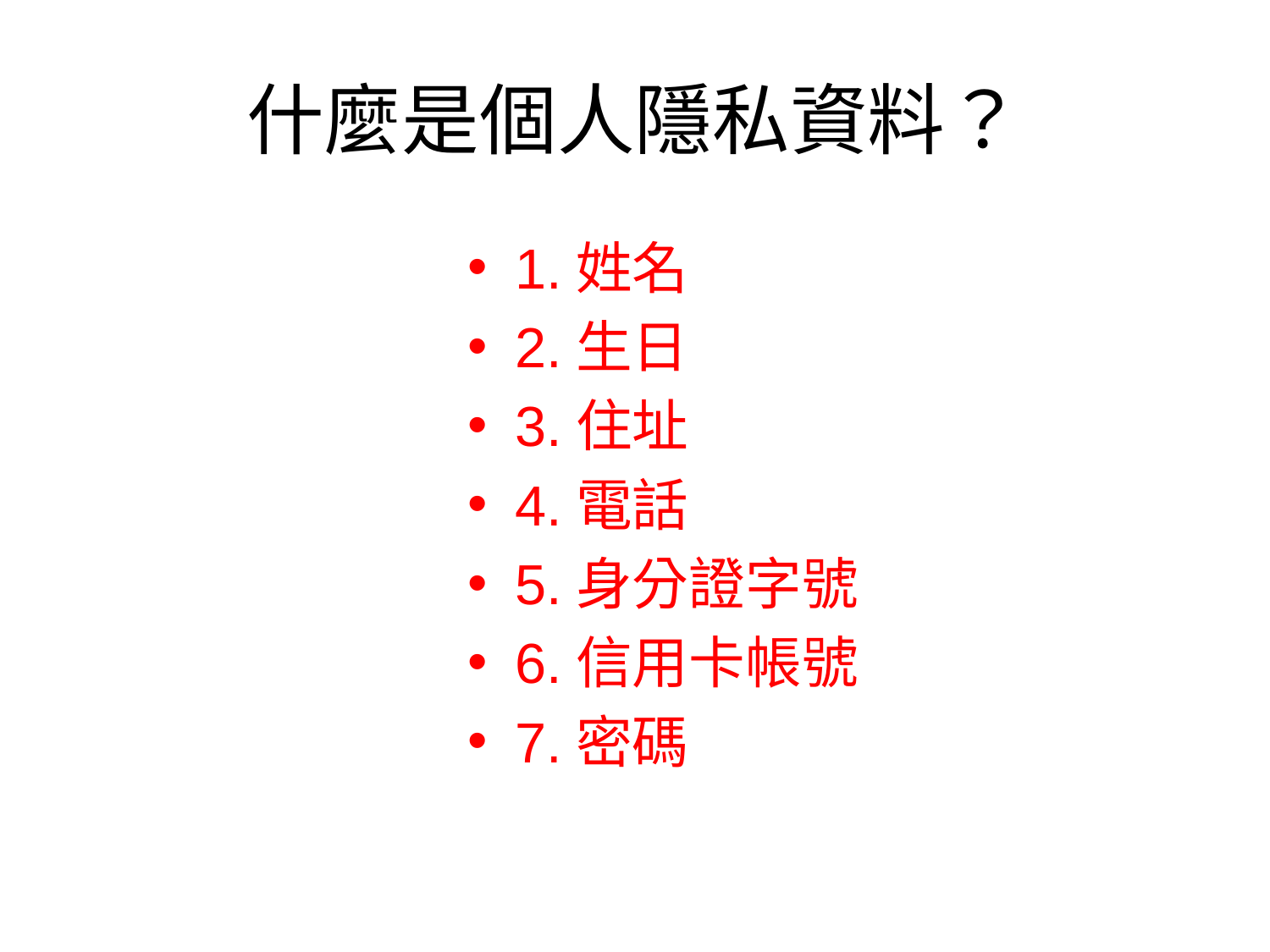

# 什麼是個人隱私資料？
1.姓名
2.生日
3.住址
4.電話
5.身分證字號
6.信用卡帳號
7.密碼